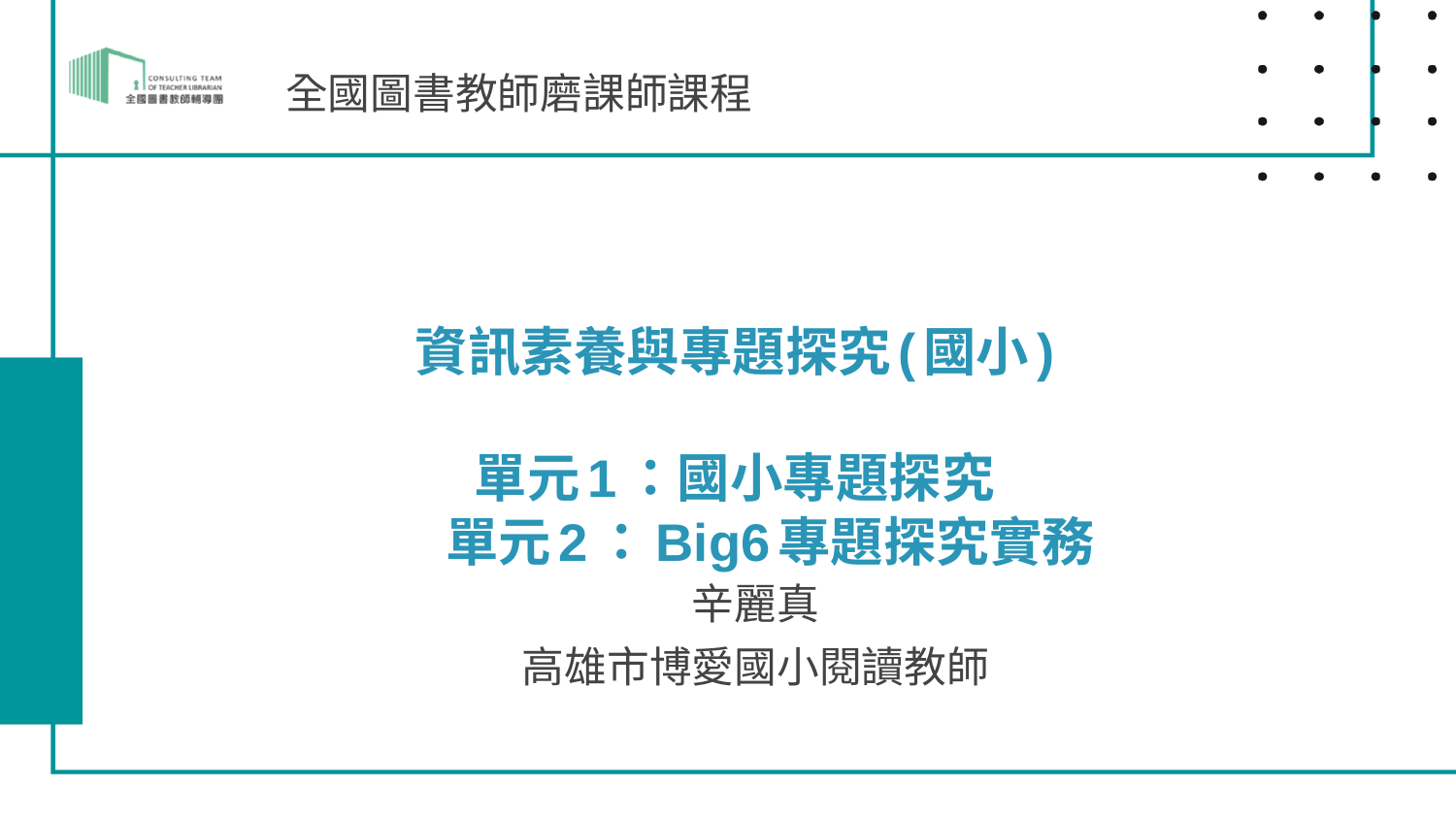

全國圖書教師磨課師課程
# 資訊素養與專題探究(國小) 單元1：國小專題探究 單元2：Big6專題探究實務
辛麗真
高雄市博愛國小閱讀教師